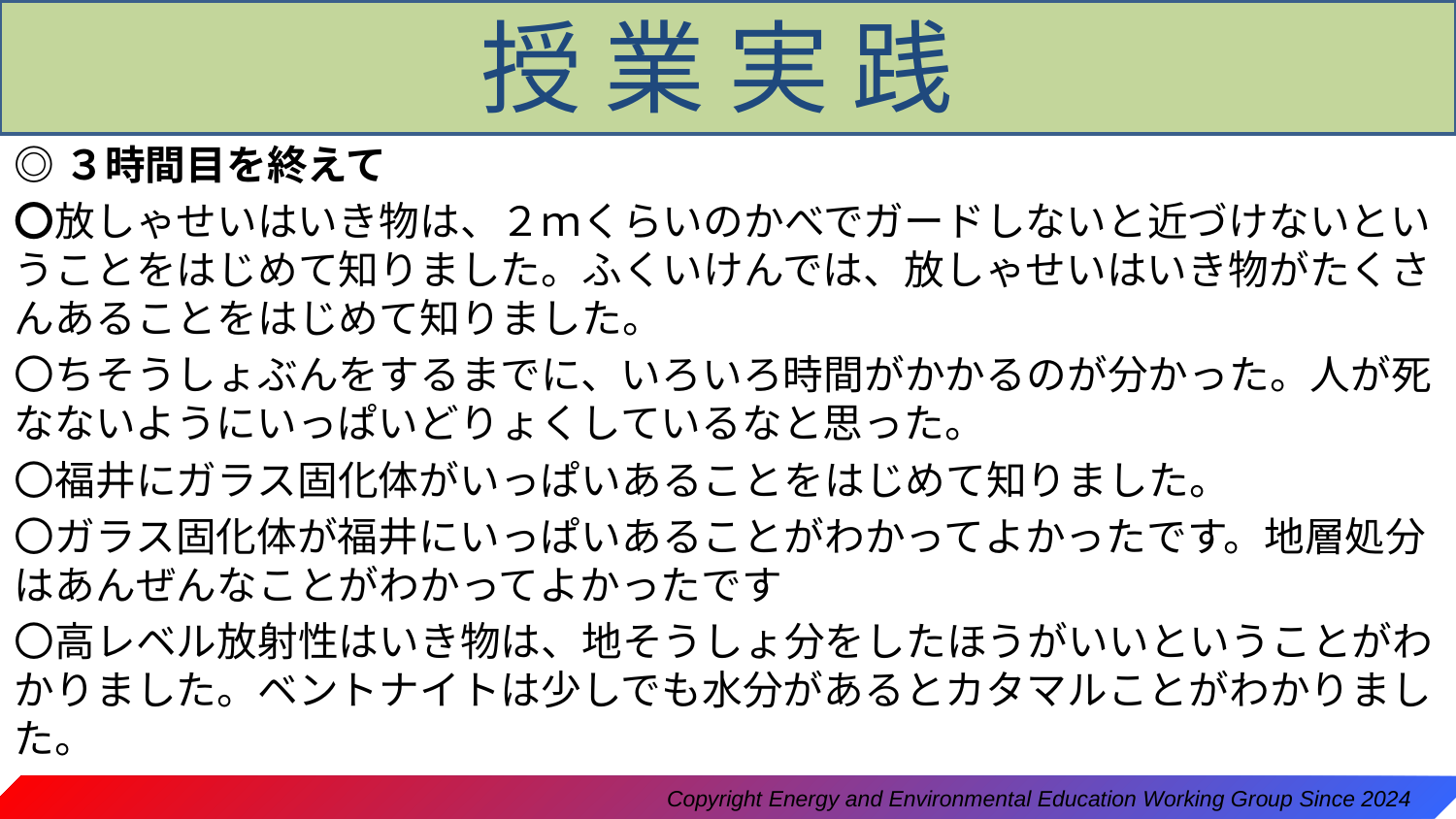

授 業 実 践

◎３時間目を終えて
〇放しゃせいはいき物は、２ｍくらいのかべでガードしないと近づけないということをはじめて知りました。ふくいけんでは、放しゃせいはいき物がたくさんあることをはじめて知りました。
〇ちそうしょぶんをするまでに、いろいろ時間がかかるのが分かった。人が死なないようにいっぱいどりょくしているなと思った。
〇福井にガラス固化体がいっぱいあることをはじめて知りました。
〇ガラス固化体が福井にいっぱいあることがわかってよかったです。地層処分はあんぜんなことがわかってよかったです
〇高レベル放射性はいき物は、地そうしょ分をしたほうがいいということがわかりました。ベントナイトは少しでも水分があるとカタマルことがわかりました。